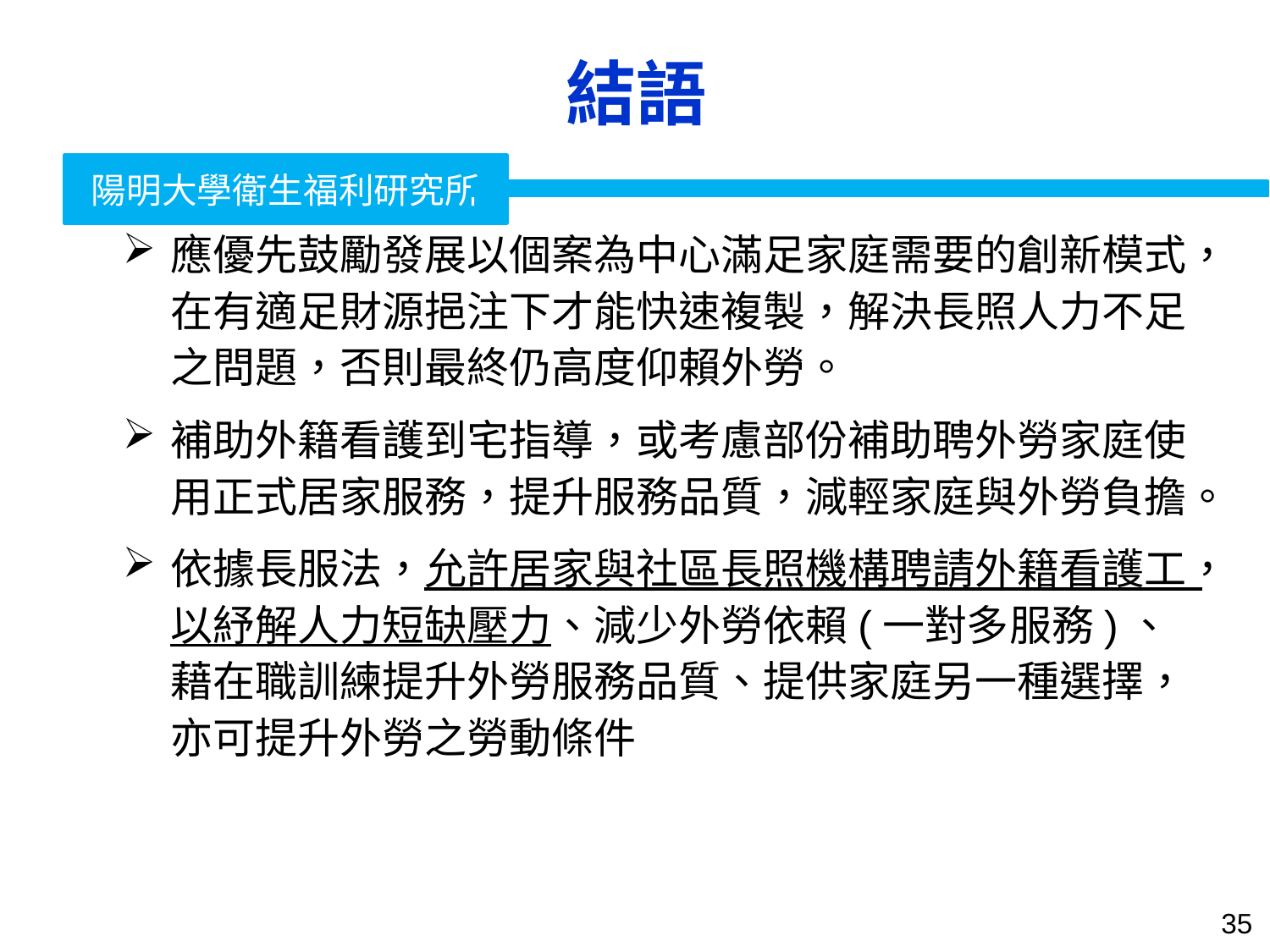

# 結語
應優先鼓勵發展以個案為中心滿足家庭需要的創新模式，在有適足財源挹注下才能快速複製，解決長照人力不足之問題，否則最終仍高度仰賴外勞。
補助外籍看護到宅指導，或考慮部份補助聘外勞家庭使用正式居家服務，提升服務品質，減輕家庭與外勞負擔。
依據長服法，允許居家與社區長照機構聘請外籍看護工，以紓解人力短缺壓力、減少外勞依賴(一對多服務)、藉在職訓練提升外勞服務品質、提供家庭另一種選擇，亦可提升外勞之勞動條件
35